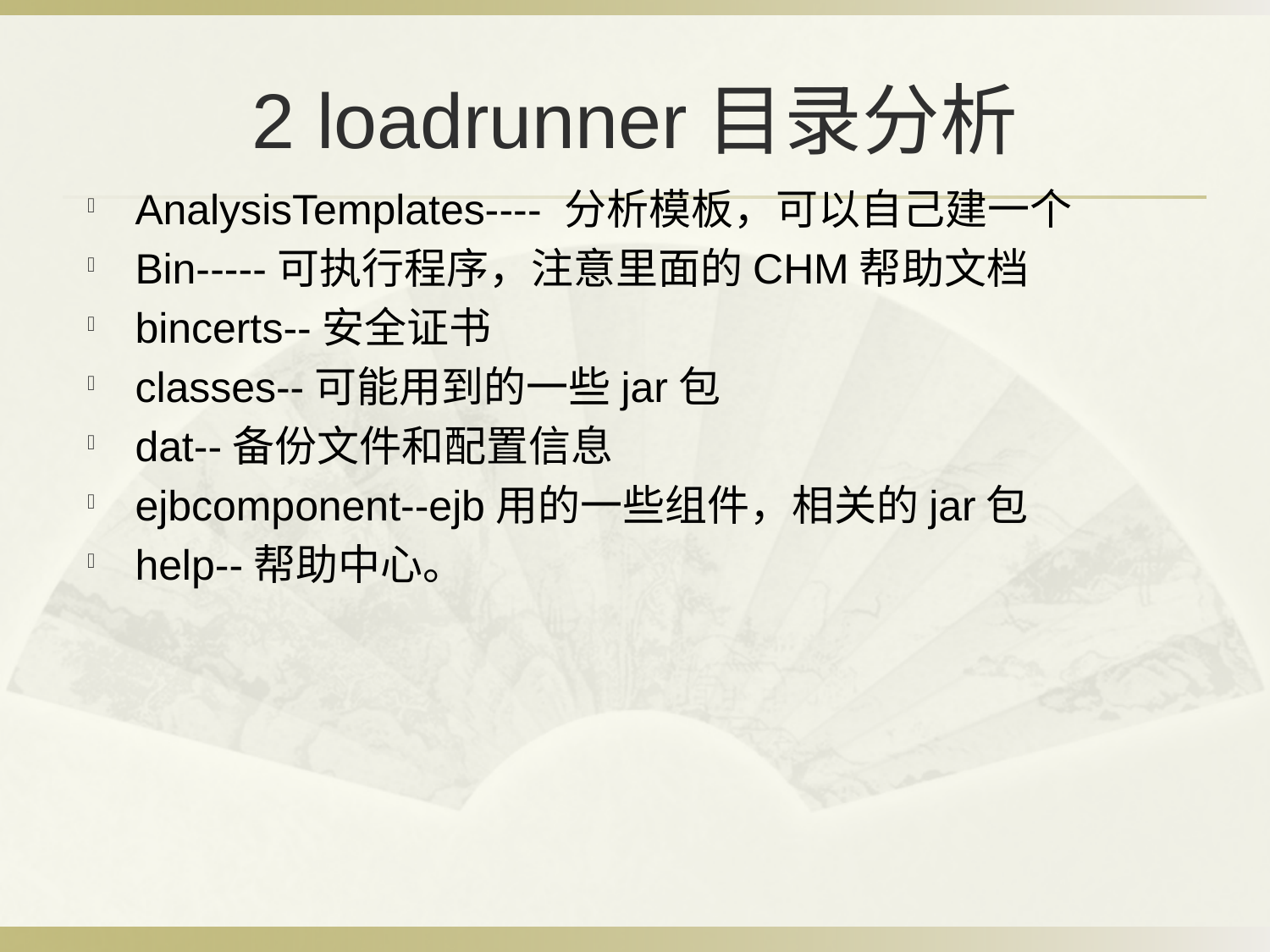

# 2 loadrunner目录分析
AnalysisTemplates---- 分析模板，可以自己建一个
Bin-----可执行程序，注意里面的CHM帮助文档
bincerts--安全证书
classes--可能用到的一些jar包
dat--备份文件和配置信息
ejbcomponent--ejb用的一些组件，相关的jar包
help--帮助中心。